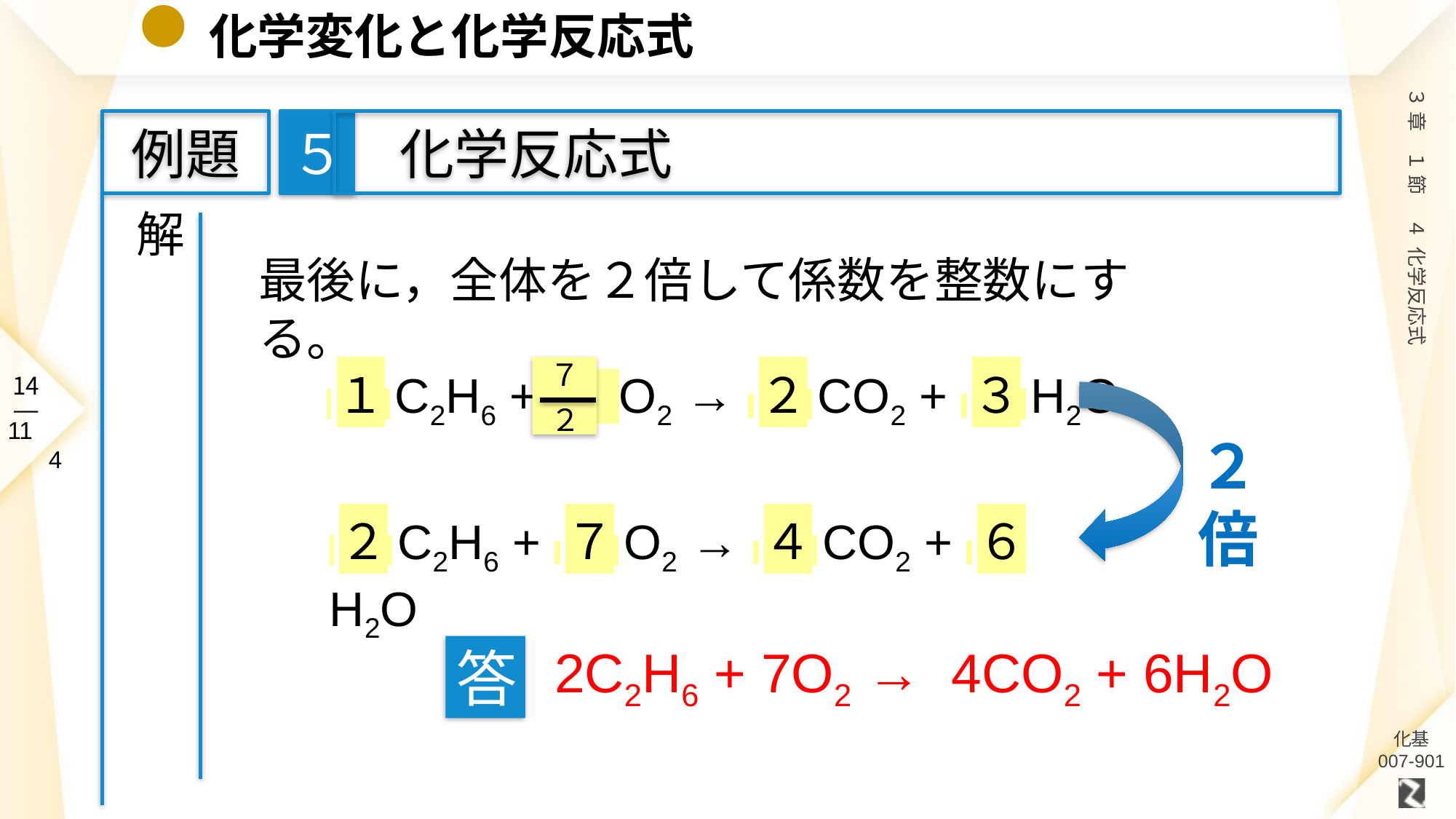

# 化学変化と化学反応式
５
例題
　化学反応式
解
最後に，全体を２倍して係数を整数にする。
７
２

 １ C2H6 +      O2 →  ２ CO2 +  ３ H2O

２倍
 ２ C2H6 +  ７ O2 →  ４ CO2 +  ６ H2O
2C2H6 + 7O2 →  4CO2 + 6H2O
答